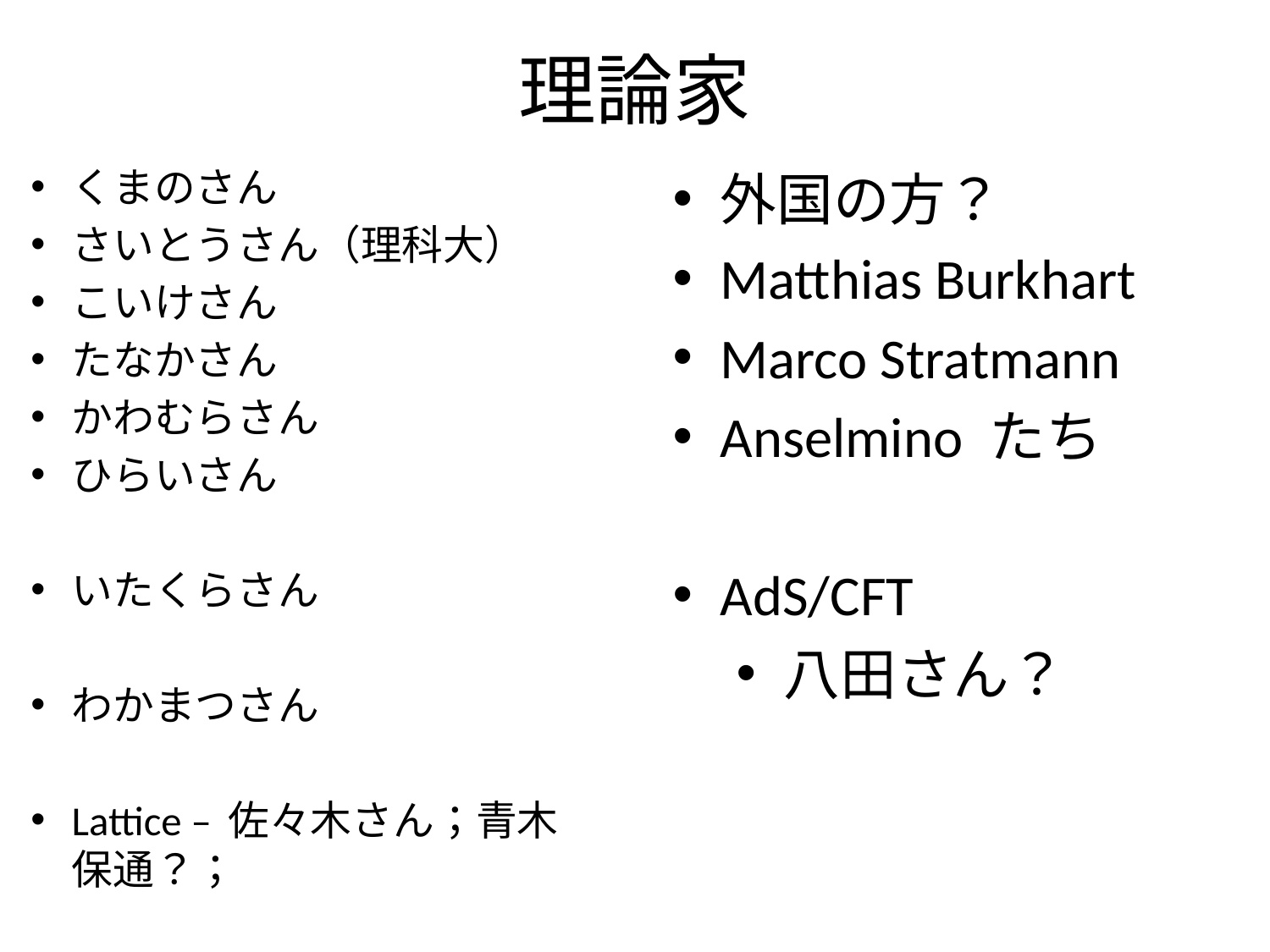

# 理論家
くまのさん
さいとうさん（理科大）
こいけさん
たなかさん
かわむらさん
ひらいさん

いたくらさん

わかまつさん

Lattice – 佐々木さん；青木保通？；
外国の方？
Matthias Burkhart
Marco Stratmann
Anselmino たち

AdS/CFT
八田さん？